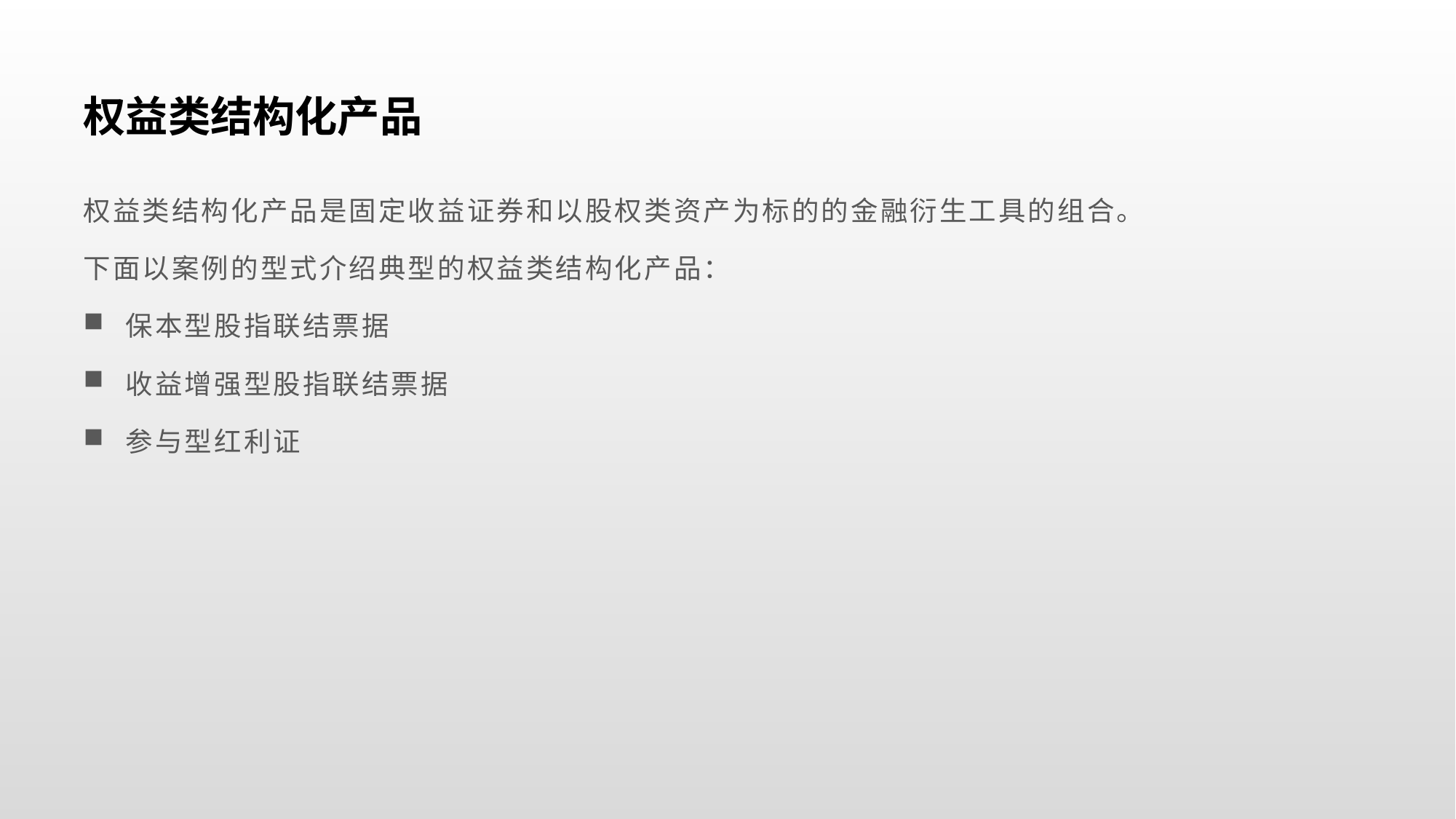

# 权益类结构化产品
权益类结构化产品是固定收益证券和以股权类资产为标的的金融衍生工具的组合。
下面以案例的型式介绍典型的权益类结构化产品：
 保本型股指联结票据
 收益增强型股指联结票据
 参与型红利证